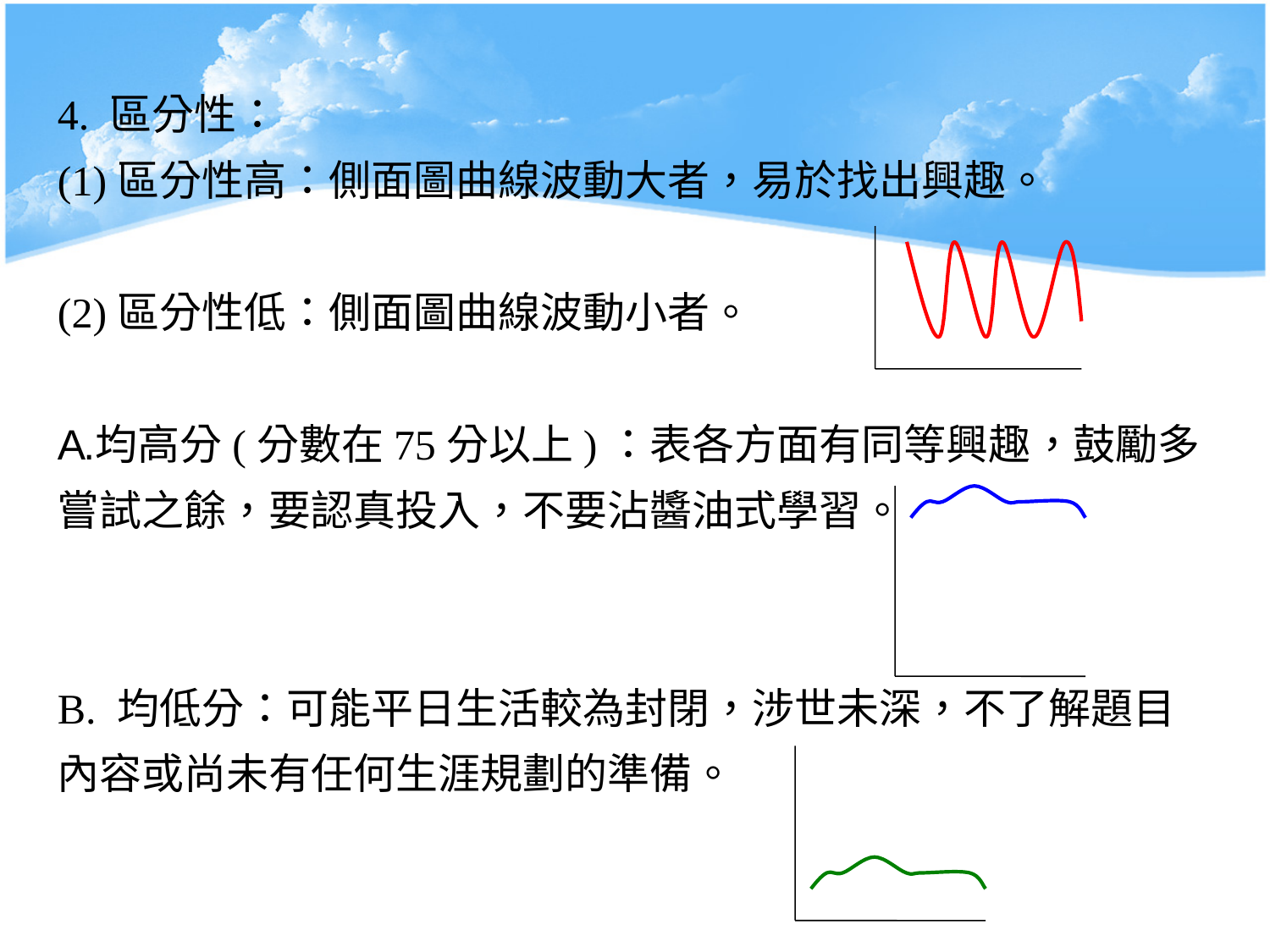

4. 區分性：
(1)區分性高：側面圖曲線波動大者，易於找出興趣。
(2)區分性低：側面圖曲線波動小者。

均高分(分數在75分以上)：表各方面有同等興趣，鼓勵多嘗試之餘，要認真投入，不要沾醬油式學習。

B. 均低分：可能平日生活較為封閉，涉世未深，不了解題目內容或尚未有任何生涯規劃的準備。